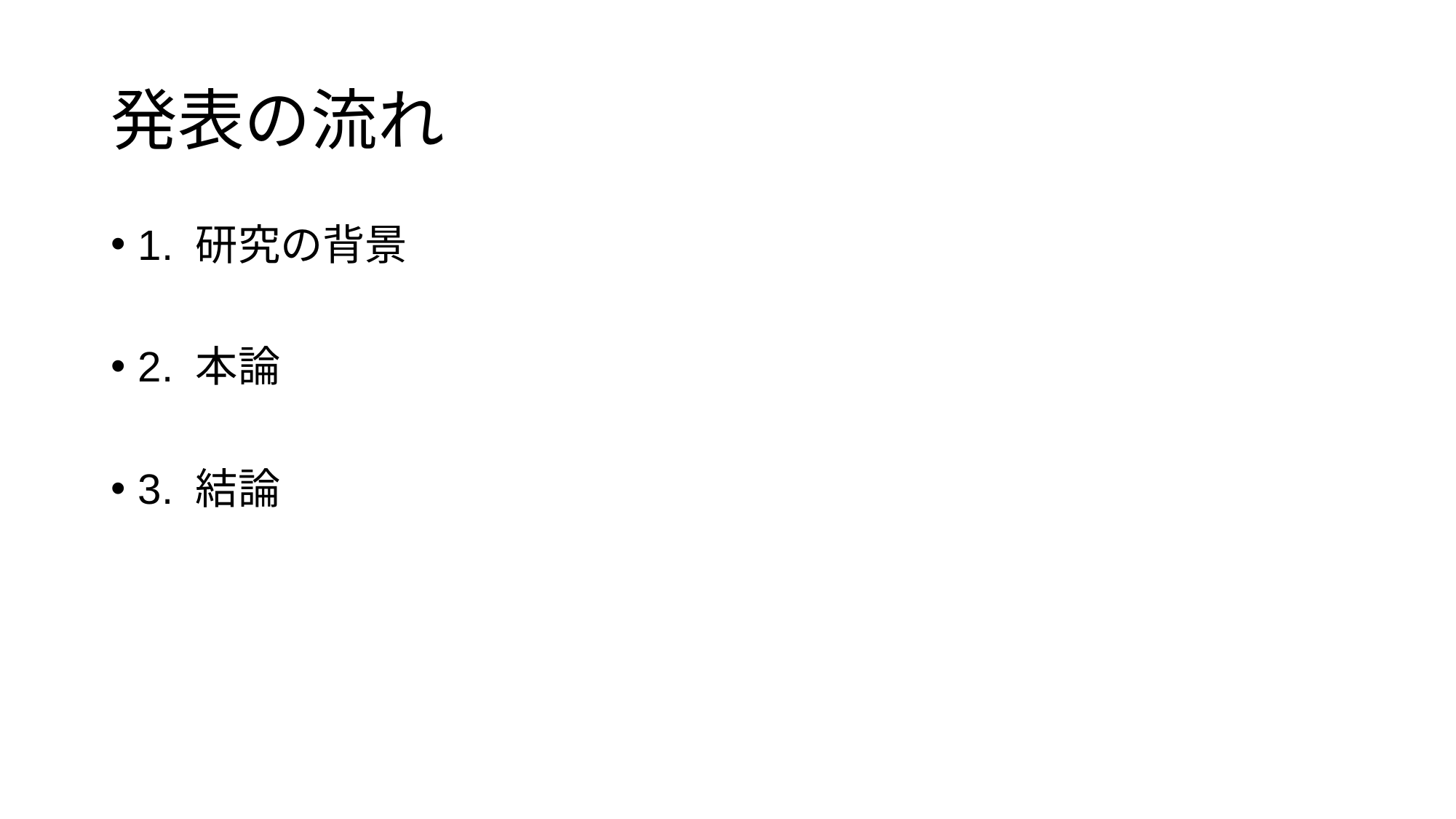

# 発表の流れ
1. 研究の背景

2. 本論

3. 結論